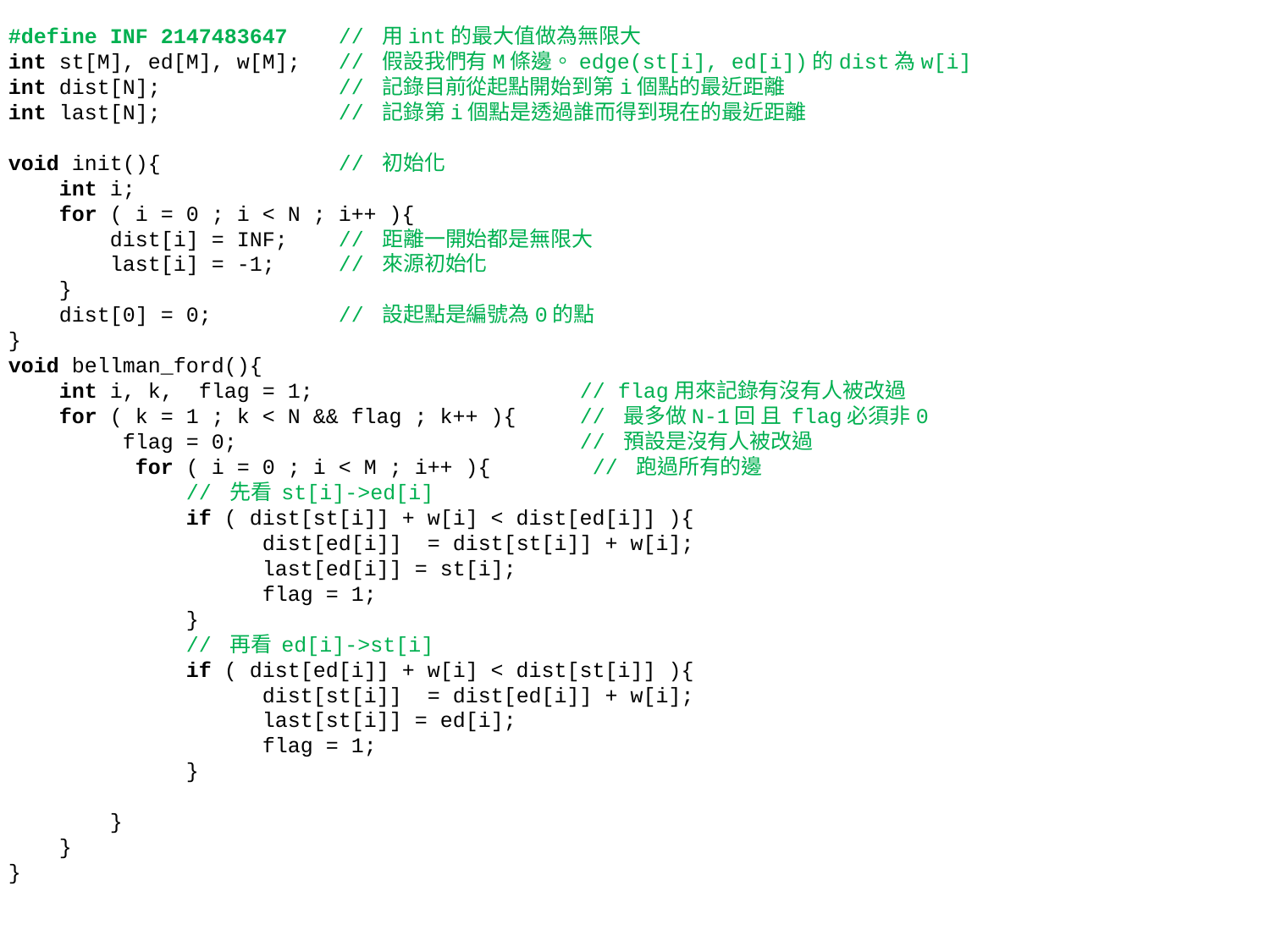

#define INF 2147483647    // 用int的最大值做為無限大
int st[M], ed[M], w[M];   // 假設我們有M條邊。edge(st[i], ed[i])的dist為w[i]
int dist[N];              // 記錄目前從起點開始到第i個點的最近距離
int last[N];              // 記錄第i個點是透過誰而得到現在的最近距離

void init(){              // 初始化
    int i;
    for ( i = 0 ; i < N ; i++ ){
        dist[i] = INF;    // 距離一開始都是無限大
        last[i] = -1;     // 來源初始化
    }
    dist[0] = 0;          // 設起點是編號為0的點
}
void bellman_ford(){
    int i, k,  flag = 1;                     // flag用來記錄有沒有人被改過
    for ( k = 1 ; k < N && flag ; k++ ){     // 最多做N-1回 且 flag必須非0
    flag = 0;                           // 預設是沒有人被改過
	for ( i = 0 ; i < M ; i++ ){        // 跑過所有的邊
	    // 先看 st[i]->ed[i]
    if ( dist[st[i]] + w[i] < dist[ed[i]] ){
	dist[ed[i]]  = dist[st[i]] + w[i];
	last[ed[i]] = st[i];
          flag = 1;
	    }
	    // 再看 ed[i]->st[i]
    if ( dist[ed[i]] + w[i] < dist[st[i]] ){
	dist[st[i]]  = dist[ed[i]] + w[i];
	last[st[i]] = ed[i];
     flag = 1;
	    }

        }
    }
}